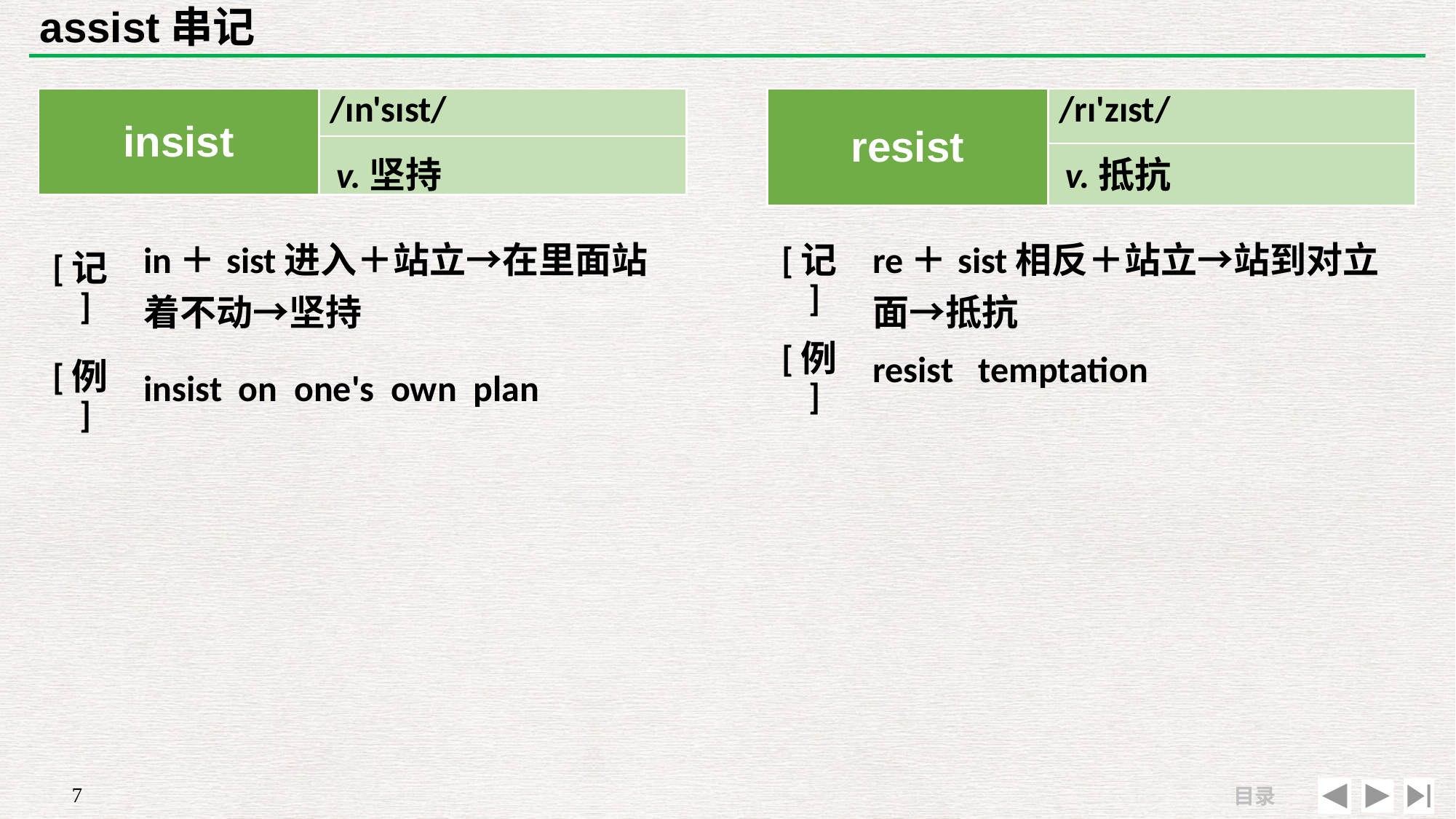

# assist串记

| insist | /ɪn'sɪst/ |
| --- | --- |
|  |  |
| resist | /rɪ'zɪst/ |
| --- | --- |
|  |  |
v.坚持
v.抵抗
| [记] | in＋sist进入＋站立→在里面站着不动→坚持 |
| --- | --- |
| [例] | insist on one's own plan |
| [记] | re＋sist相反＋站立→站到对立面→抵抗 |
| --- | --- |
| [例] | resist temptation |